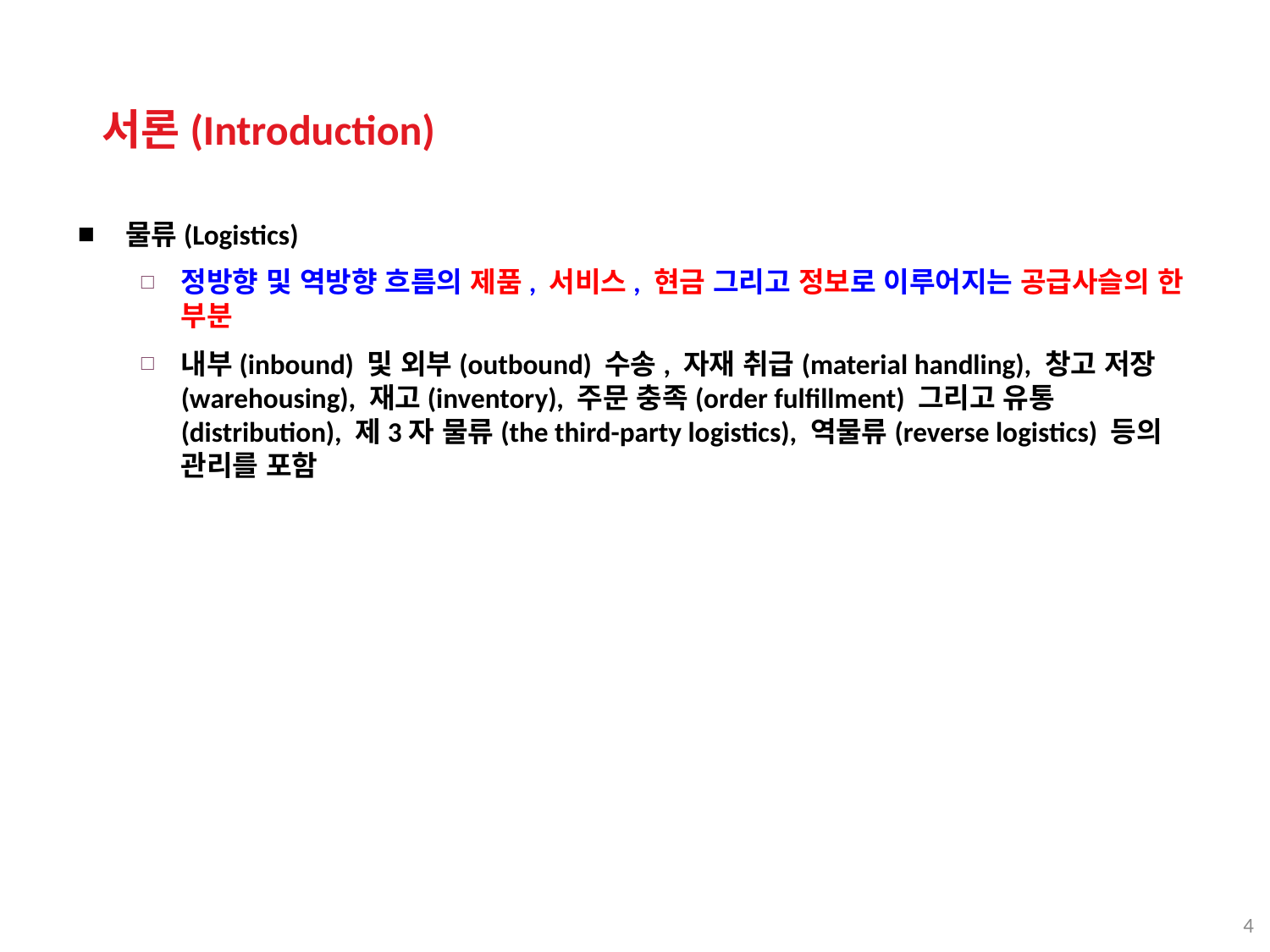

서론(Introduction)
물류(Logistics)
정방향 및 역방향 흐름의 제품, 서비스, 현금 그리고 정보로 이루어지는 공급사슬의 한 부분
내부(inbound) 및 외부(outbound) 수송, 자재 취급(material handling), 창고 저장(warehousing), 재고(inventory), 주문 충족(order fulfillment) 그리고 유통(distribution), 제3자 물류(the third-party logistics), 역물류(reverse logistics) 등의 관리를 포함

4